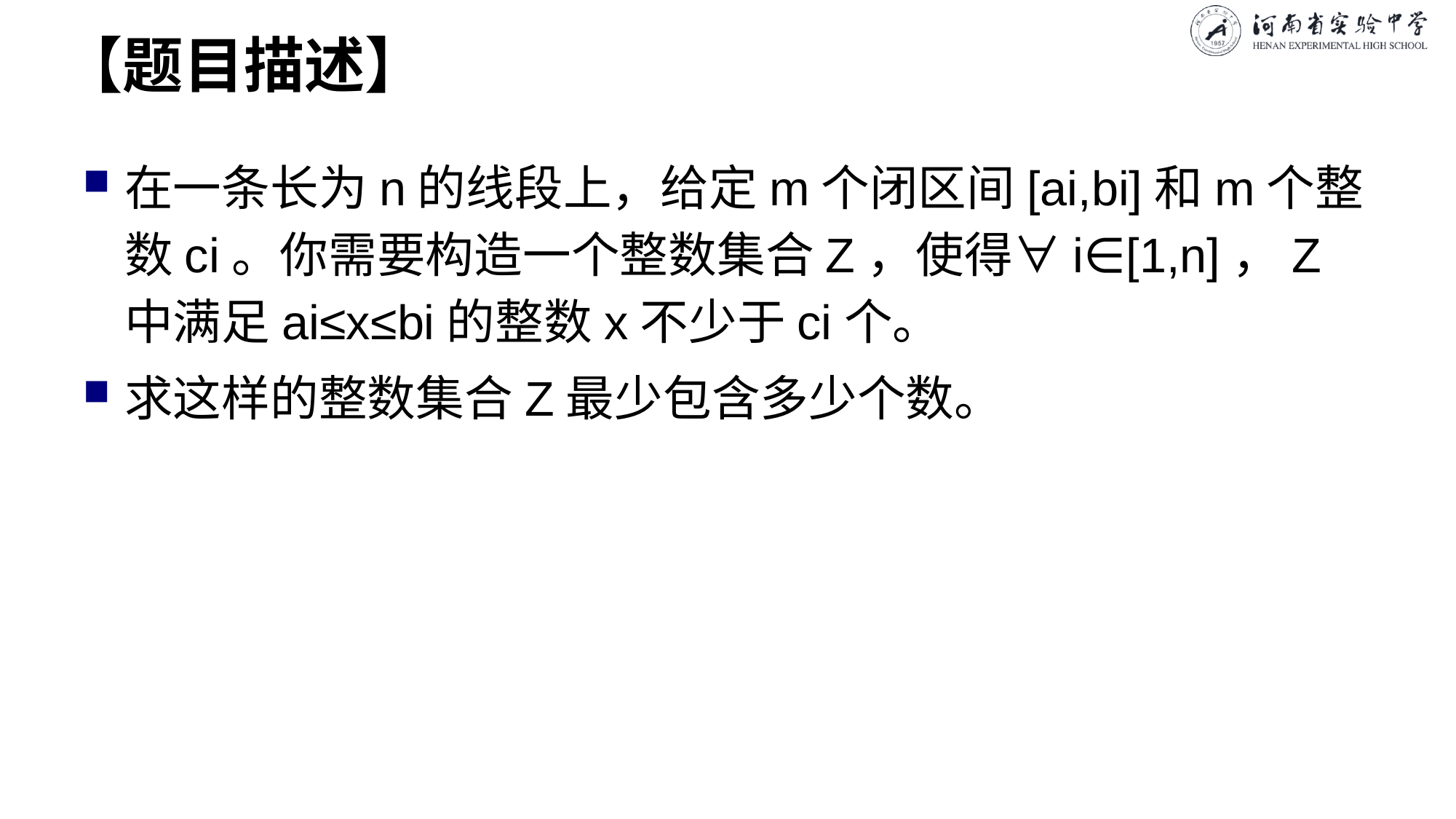

# 【题目描述】
在一条长为n的线段上，给定m个闭区间[ai,bi]和m个整数ci。你需要构造一个整数集合Z，使得∀i∈[1,n]，Z中满足ai≤x≤bi的整数x不少于ci个。
求这样的整数集合Z最少包含多少个数。